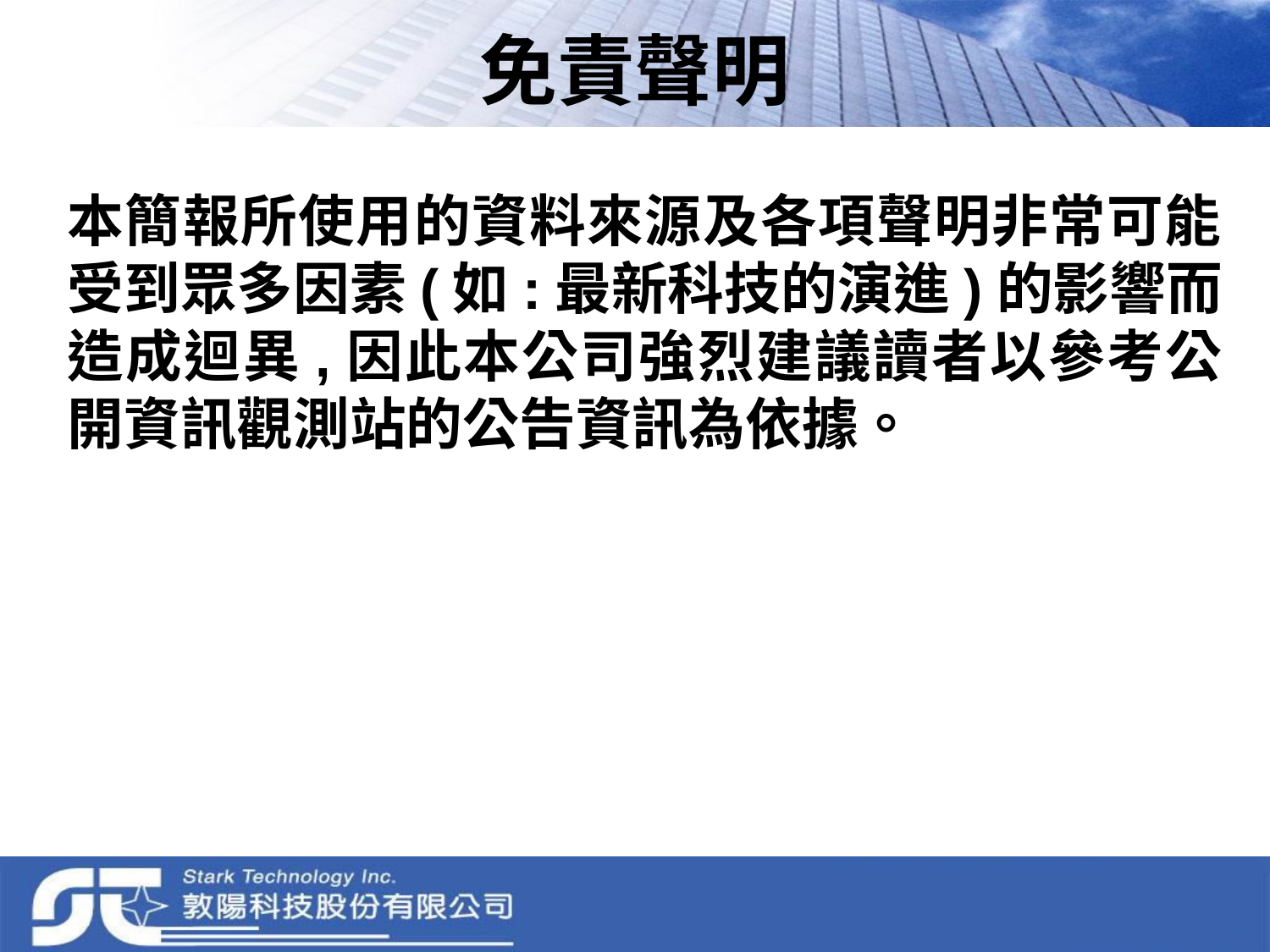

# 免責聲明
本簡報所使用的資料來源及各項聲明非常可能受到眾多因素(如:最新科技的演進)的影響而造成迴異,因此本公司強烈建議讀者以參考公開資訊觀測站的公告資訊為依據。